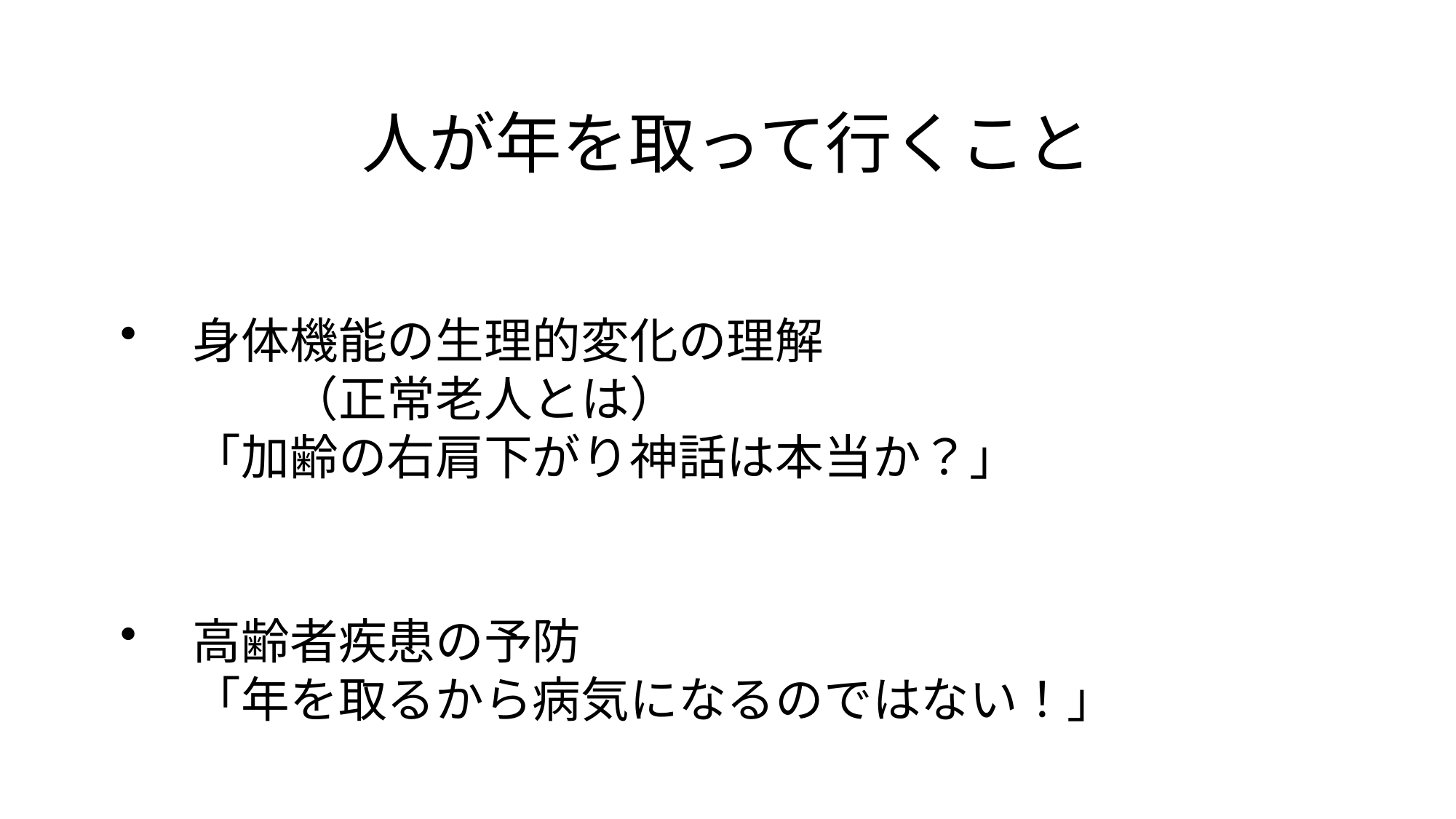

# 人が年を取って行くこと

身体機能の生理的変化の理解
　　（正常老人とは）
「加齢の右肩下がり神話は本当か？」
高齢者疾患の予防
「年を取るから病気になるのではない！」